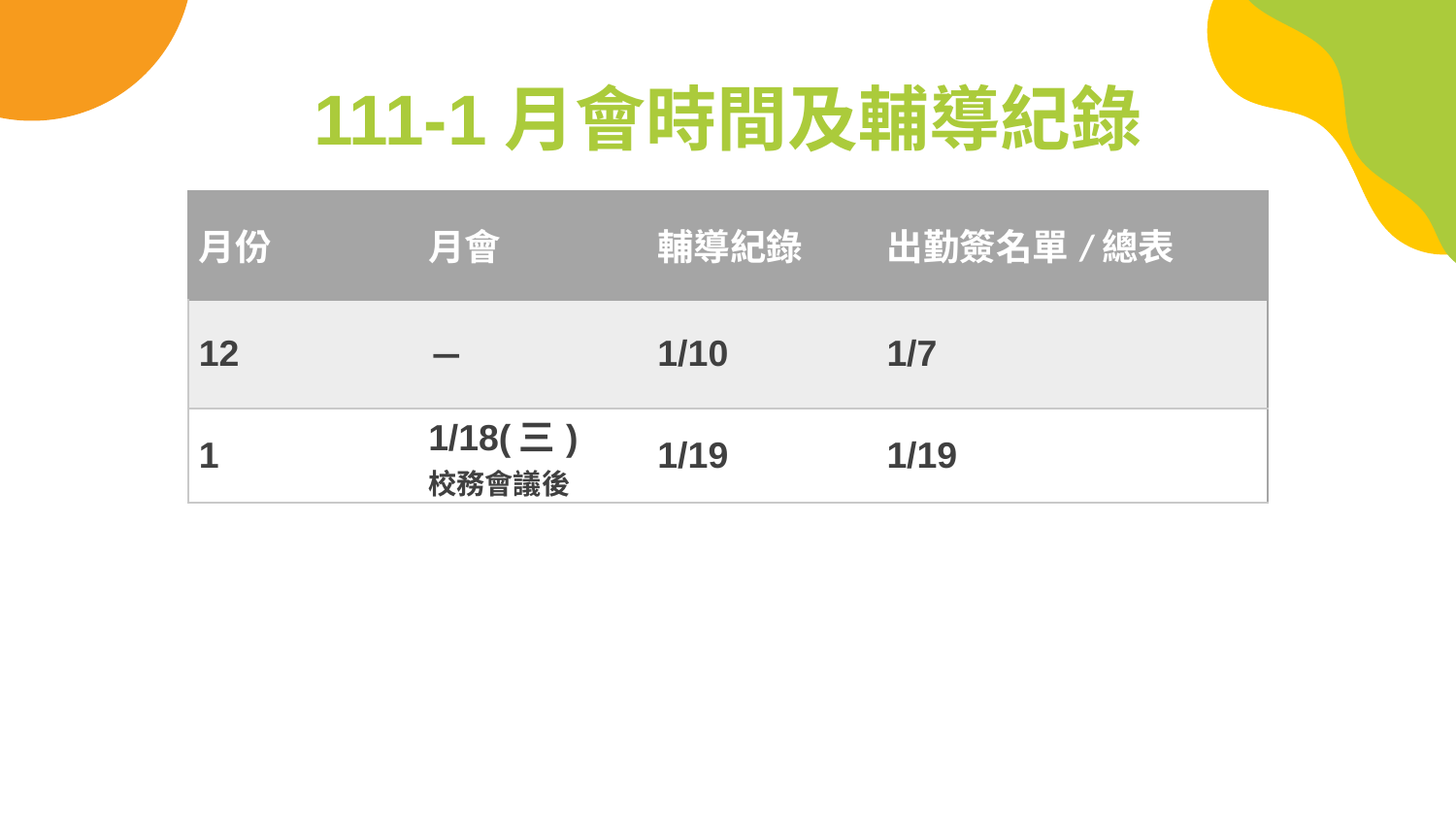

# 111-1月會時間及輔導紀錄
| 月份 | 月會 | 輔導紀錄 | 出勤簽名單/總表 |
| --- | --- | --- | --- |
| 12 | － | 1/10 | 1/7 |
| 1 | 1/18(三) 校務會議後 | 1/19 | 1/19 |